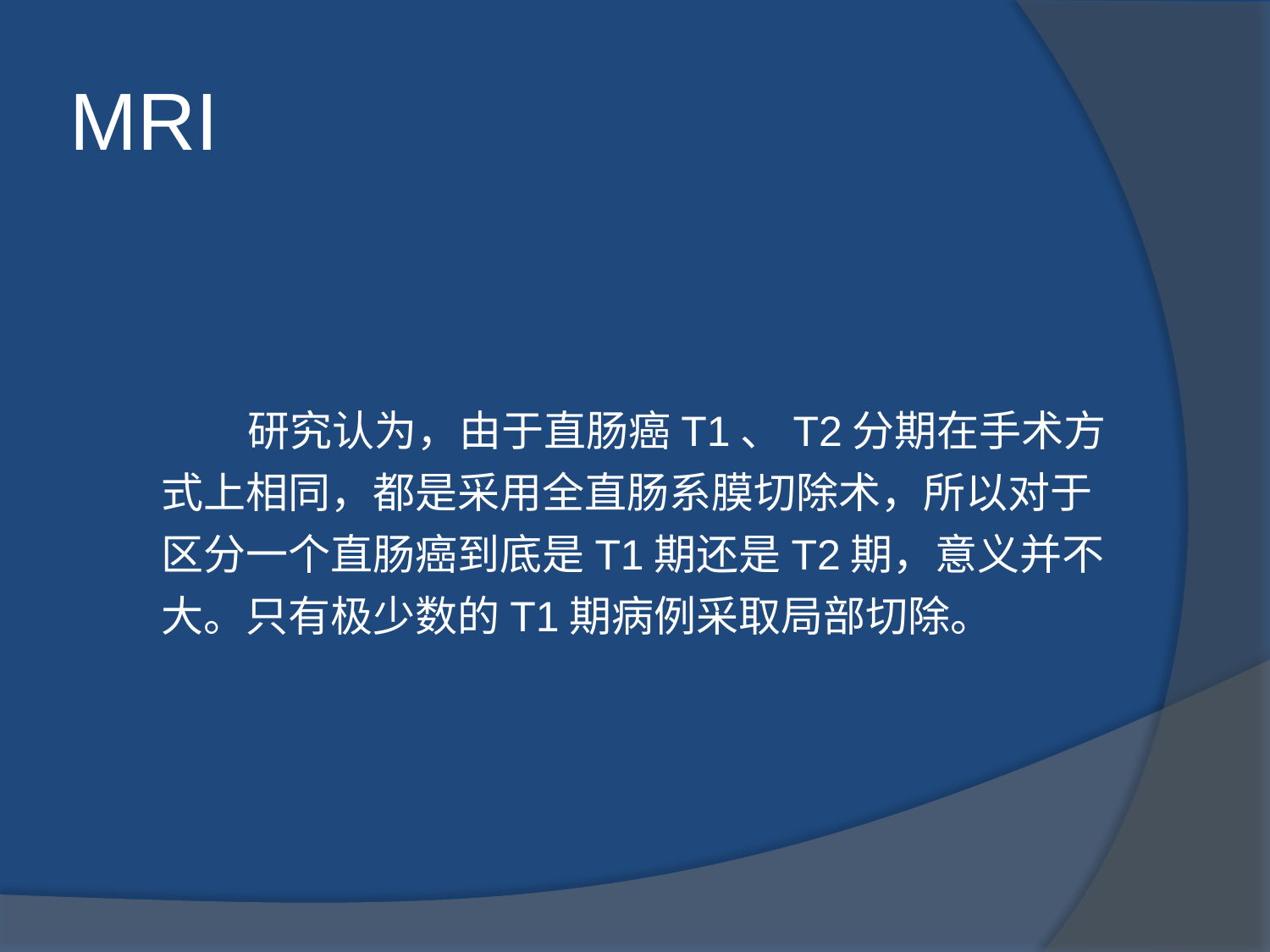

# MRI
        研究认为，由于直肠癌T1、T2分期在手术方式上相同，都是采用全直肠系膜切除术，所以对于区分一个直肠癌到底是T1期还是T2期，意义并不大。只有极少数的T1期病例采取局部切除。